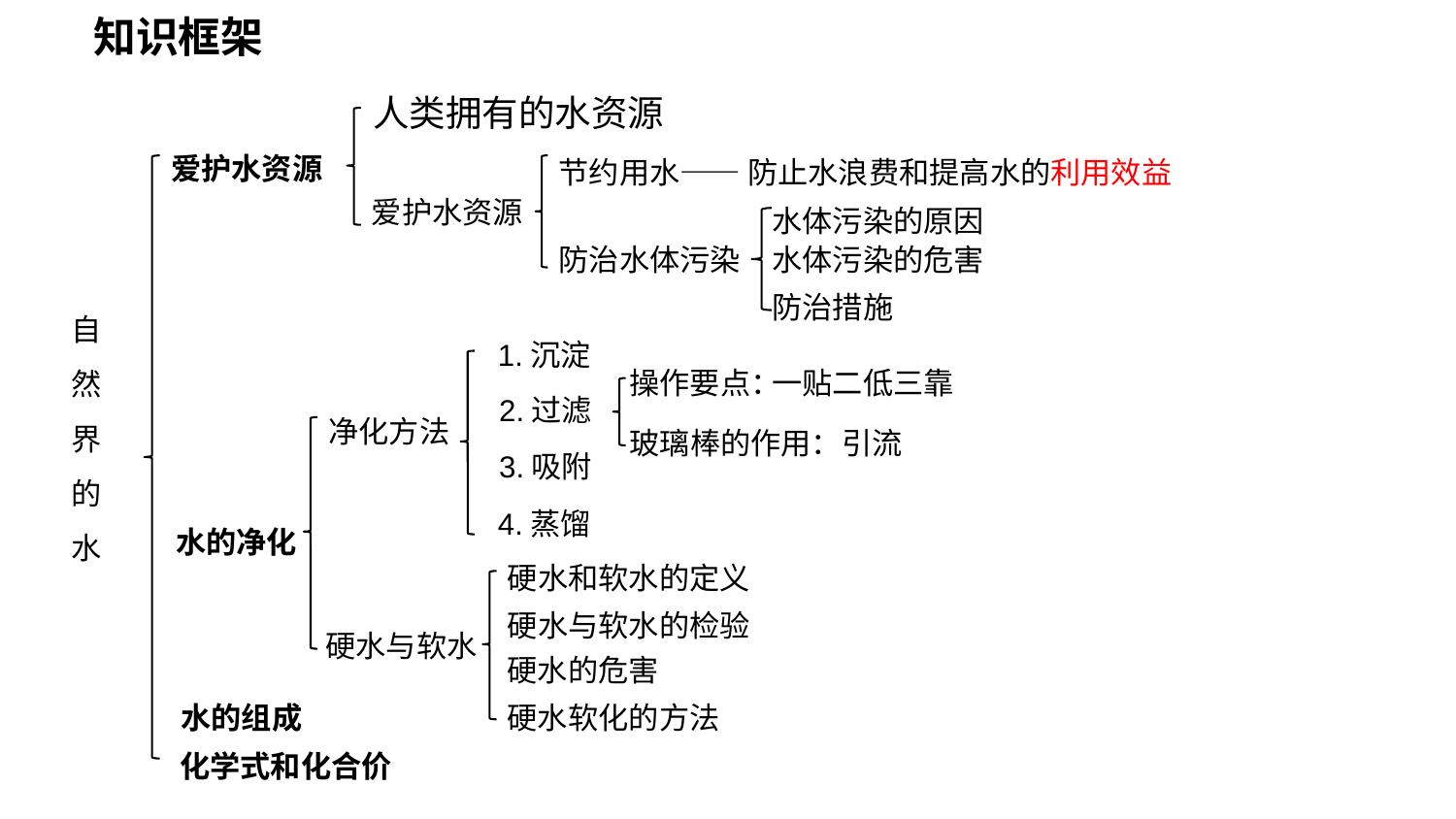

知识框架
人类拥有的水资源

爱护水资源
——防止水浪费和提高水的利用效益
节约用水

水体污染的原因
爱护水资源

防治水体污染
水体污染的危害
防治措施
自然界的水
1.沉淀

操作要点：
一贴二低三靠

2.过滤
净化方法

玻璃棒的作用：引流
3.吸附
水的净化
4.蒸馏
硬水和软水的定义

硬水与软水的检验
硬水与软水
硬水的危害
水的组成
硬水软化的方法
化学式和化合价